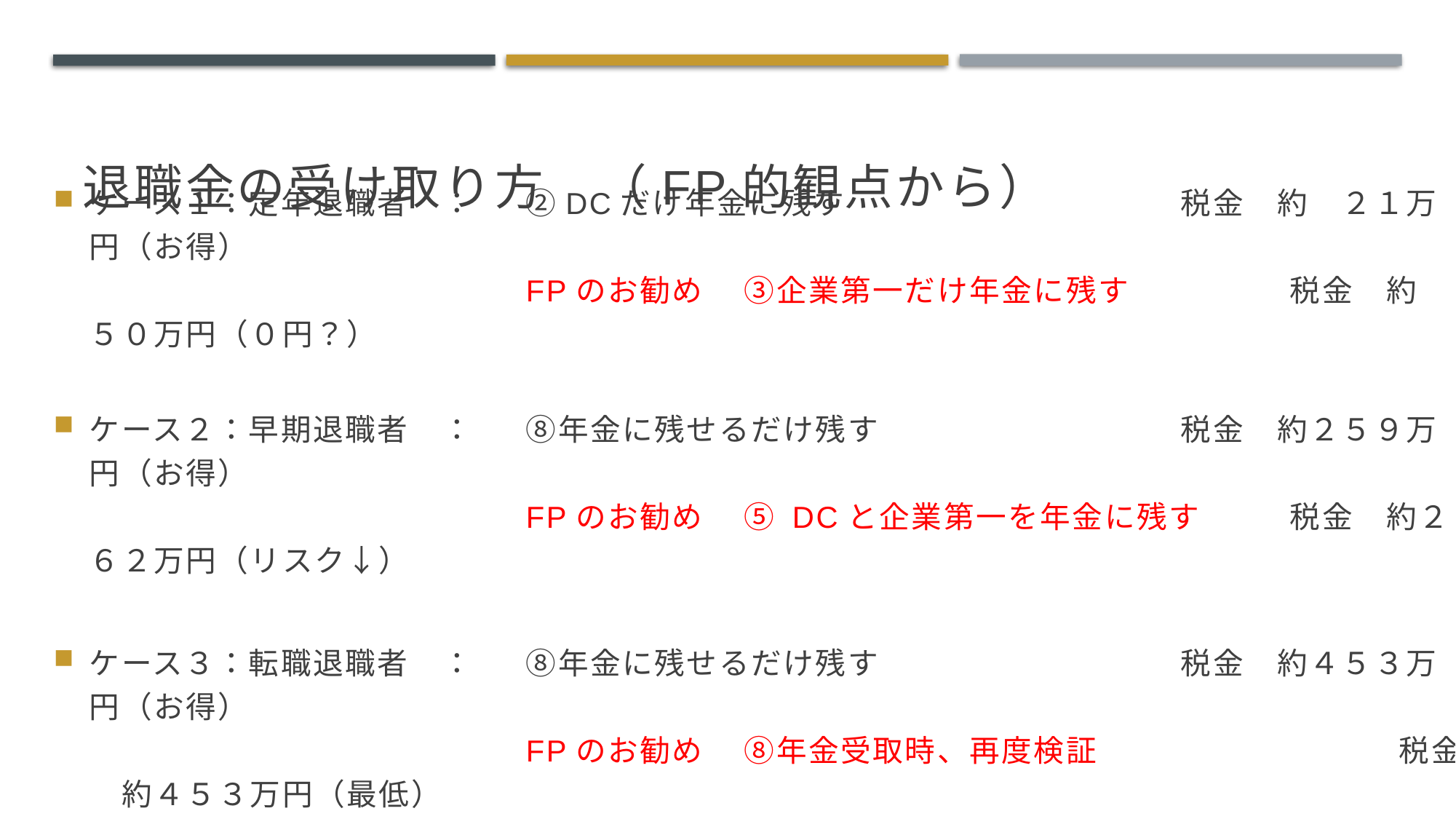

# 退職金の受け取り方　（FP的観点から）
ケース１：定年退職者　：	②DCだけ年金に残す				税金　約　２１万円（お得）
				FPのお勧め	③企業第一だけ年金に残す		税金　約　５０万円（０円？）
ケース２：早期退職者　：	⑧年金に残せるだけ残す			税金　約２５９万円（お得）
				FPのお勧め	⑤ DCと企業第一を年金に残す	税金　約２６２万円（リスク↓）
ケース３：転職退職者　：	⑧年金に残せるだけ残す			税金　約４５３万円（お得）
				FPのお勧め	⑧年金受取時、再度検証			税金　約４５３万円（最低）